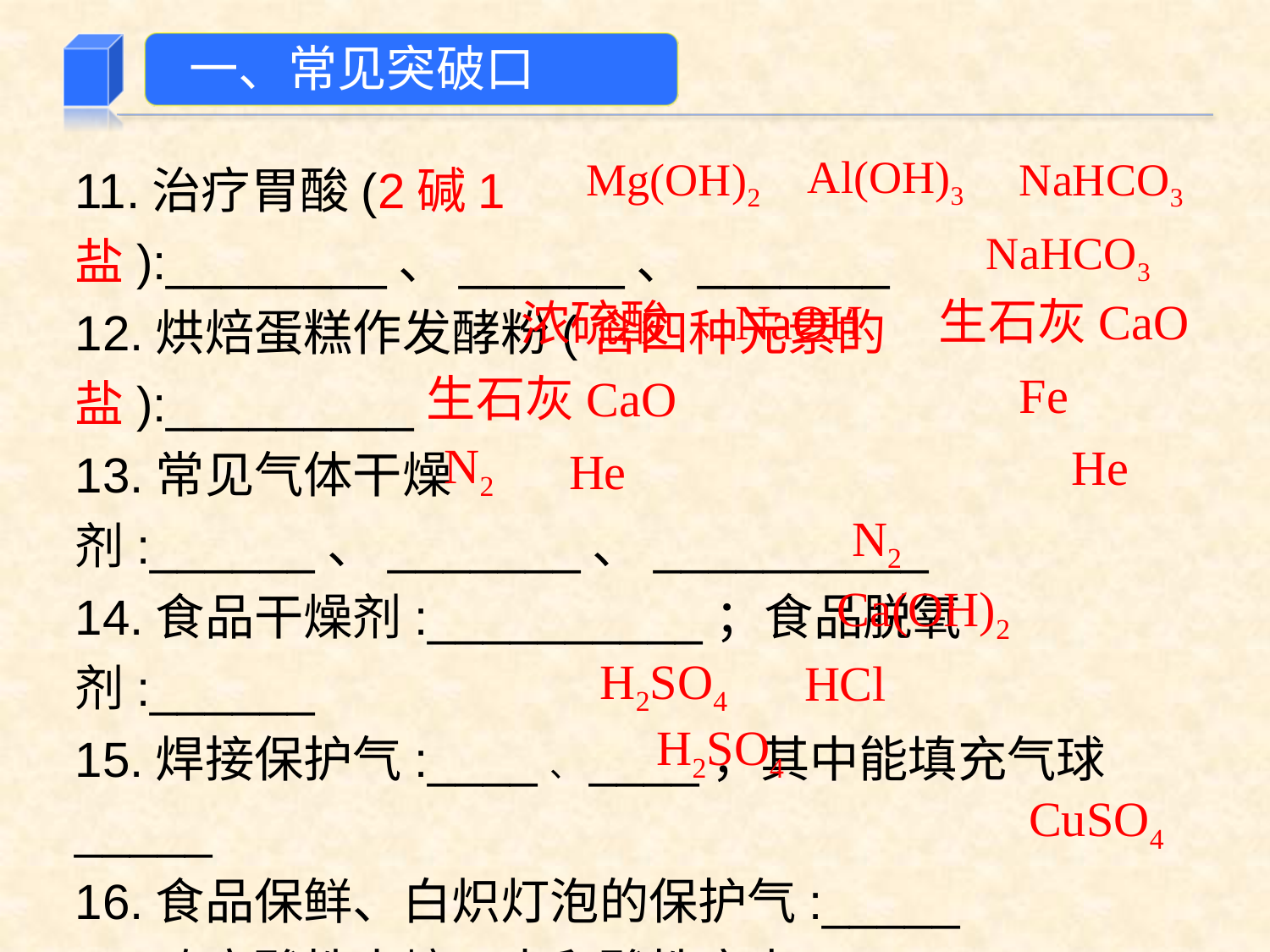

一、常见突破口
11.治疗胃酸(2碱1盐):________、______、_______
12.烘焙蛋糕作发酵粉(含四种元素的盐):_________
13.常见气体干燥剂:______、_______、__________
14.食品干燥剂:__________；食品脱氧剂:______
15.焊接保护气:____、____，其中能填充气球_____
16.食品保鲜、白炽灯泡的保护气:_____
17.改良酸性土壤、中和酸性废水:_________
18.除水垢、铁锈的酸:_______、_____
19.铅蓄电池里的一种酸:________
20.溶于水呈蓝色，配制农药波尔多液的盐:_______
Al(OH)3
Mg(OH)2
NaHCO3
NaHCO3
NaOH
生石灰CaO
浓硫酸
Fe
生石灰CaO
N2
He
He
N2
Ca(OH)2
H2SO4
HCl
H2SO4
CuSO4